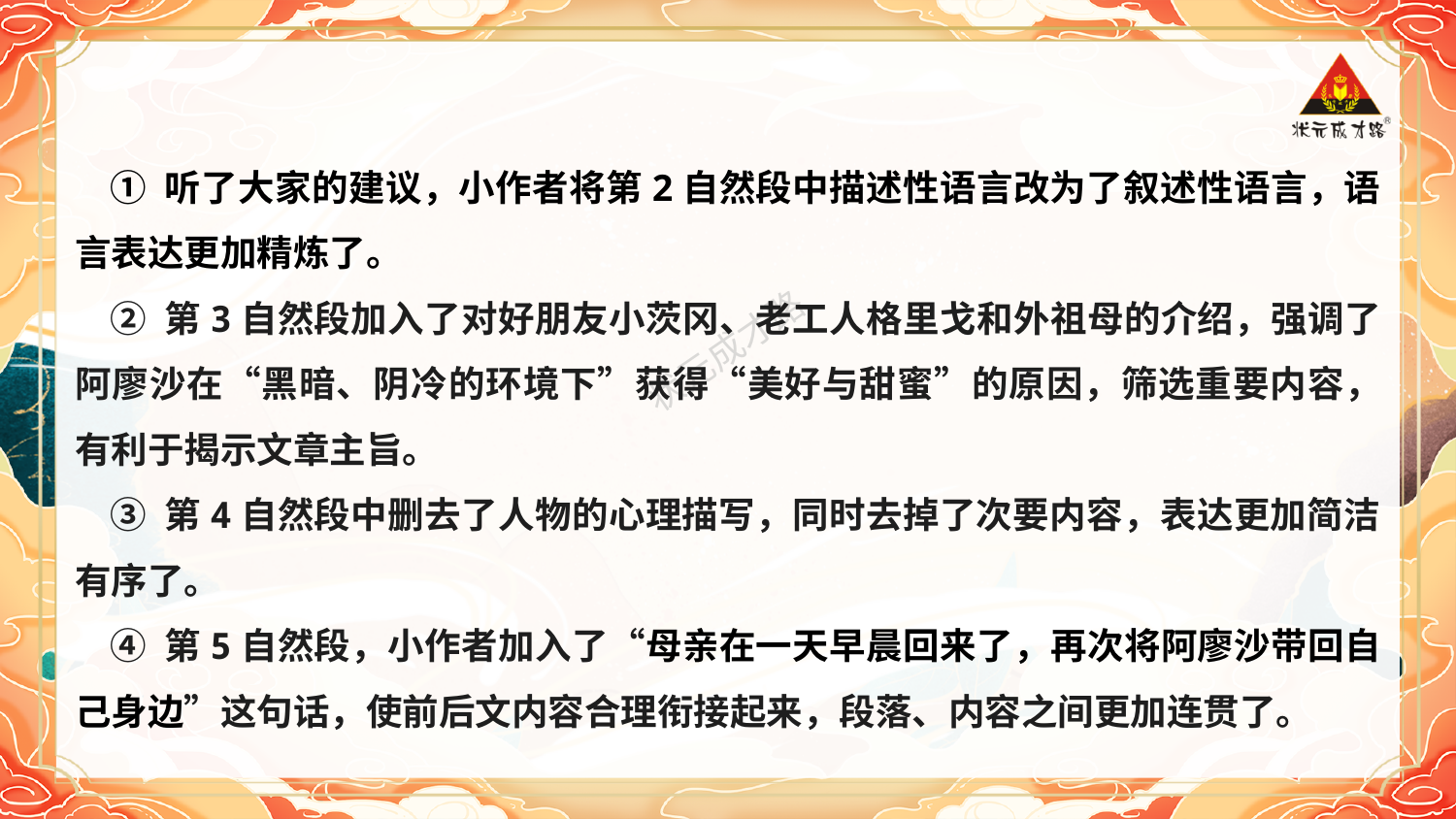

① 听了大家的建议，小作者将第2自然段中描述性语言改为了叙述性语言，语言表达更加精炼了。
    ② 第3自然段加入了对好朋友小茨冈、老工人格里戈和外祖母的介绍，强调了阿廖沙在“黑暗、阴冷的环境下”获得“美好与甜蜜”的原因，筛选重要内容，有利于揭示文章主旨。
    ③ 第4自然段中删去了人物的心理描写，同时去掉了次要内容，表达更加简洁有序了。
    ④ 第5自然段，小作者加入了“母亲在一天早晨回来了，再次将阿廖沙带回自己身边”这句话，使前后文内容合理衔接起来，段落、内容之间更加连贯了。